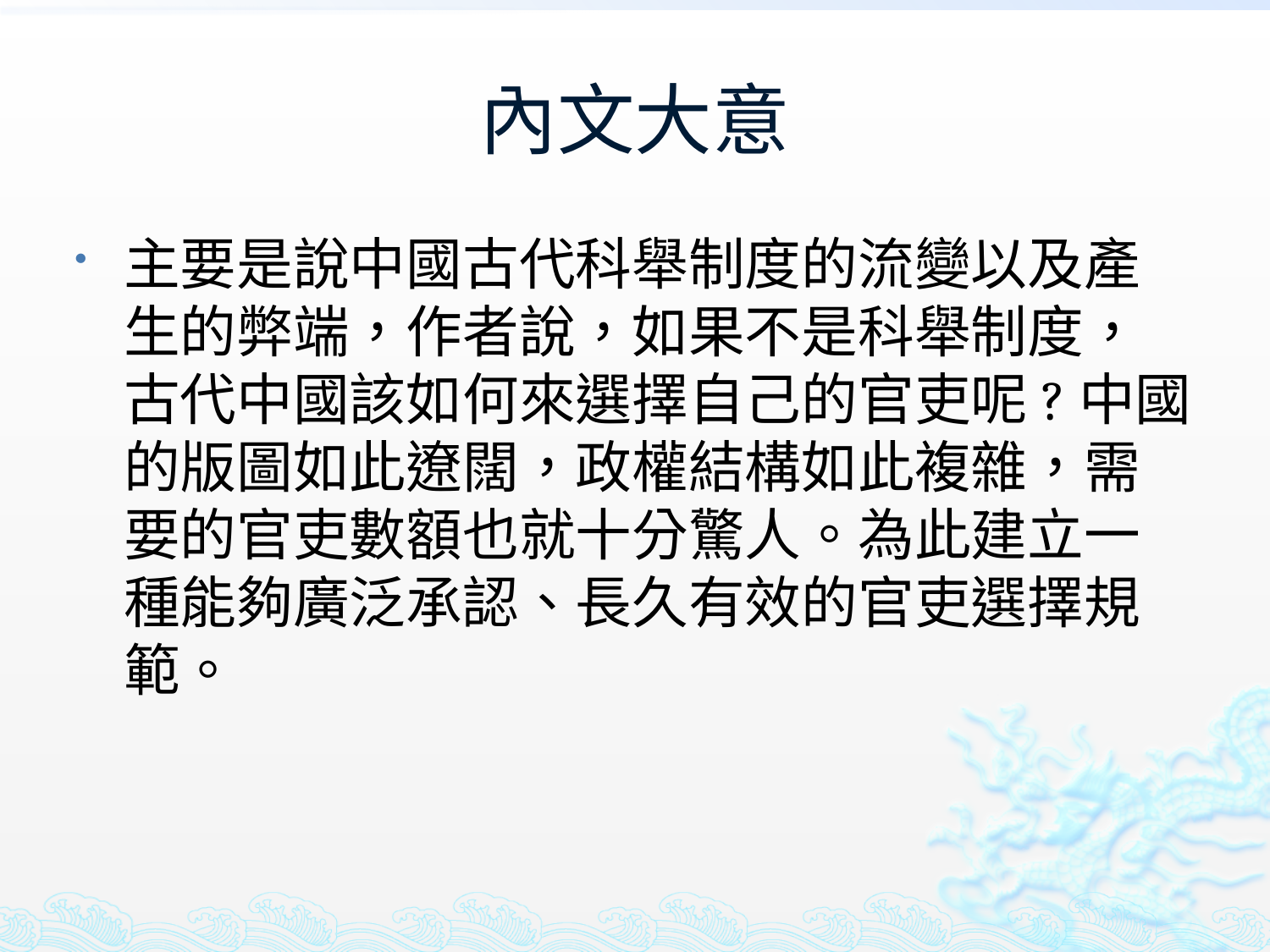

# 內文大意
主要是說中國古代科舉制度的流變以及產生的弊端，作者說，如果不是科舉制度，古代中國該如何來選擇自己的官吏呢?中國的版圖如此遼闊，政權結構如此複雜，需要的官吏數額也就十分驚人。為此建立一種能夠廣泛承認、長久有效的官吏選擇規範。